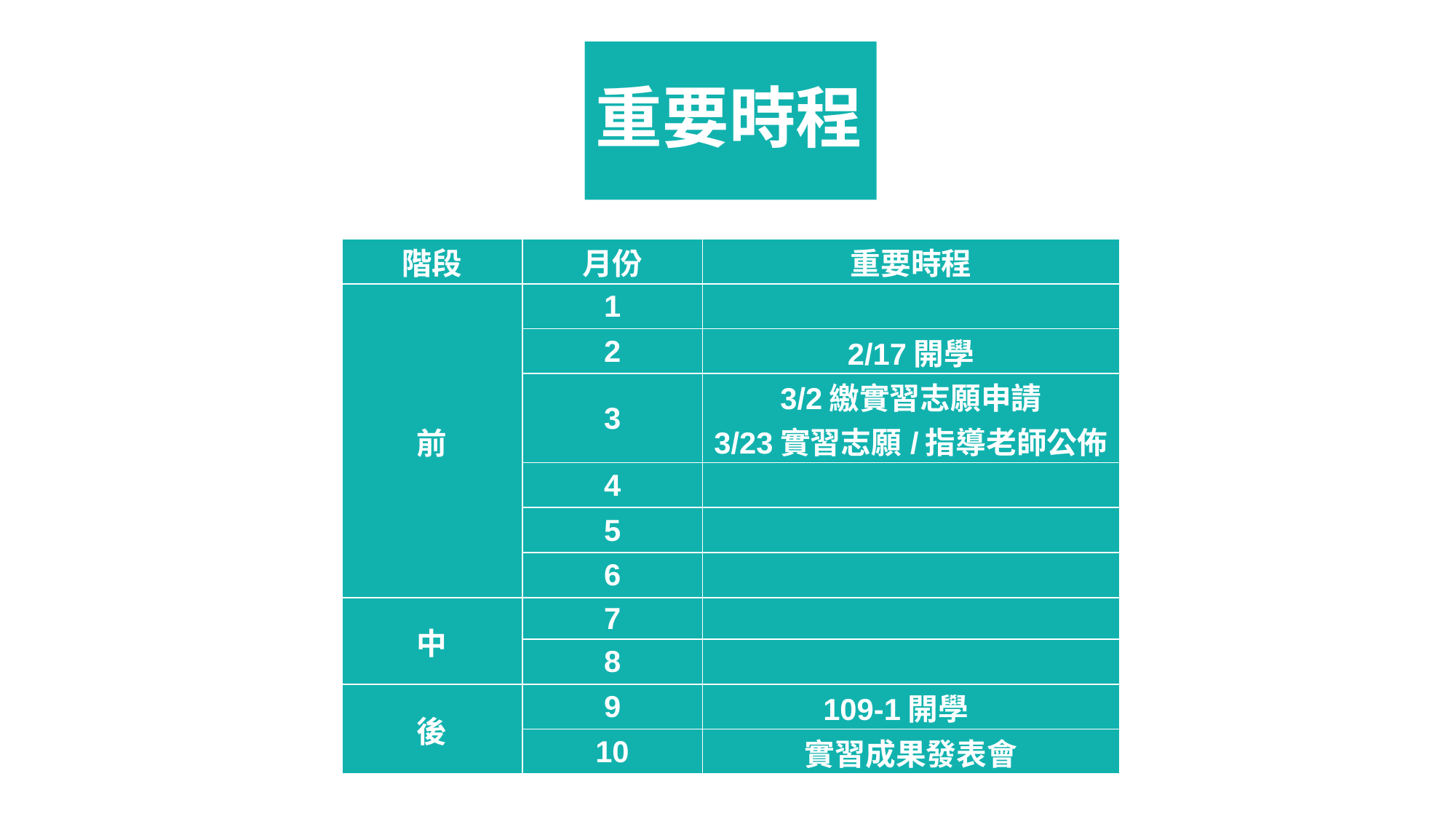

# 重要時程
| 階段 | 月份 | 重要時程 |
| --- | --- | --- |
| 前 | 1 |  |
|  | 2 | 2/17開學 |
|  | 3 | 3/2繳實習志願申請 3/23實習志願/指導老師公佈 |
|  | 4 |  |
|  | 5 |  |
|  | 6 |  |
| 中 | 7 |  |
|  | 8 |  |
| 後 | 9 | 109-1開學 |
|  | 10 | 實習成果發表會 |